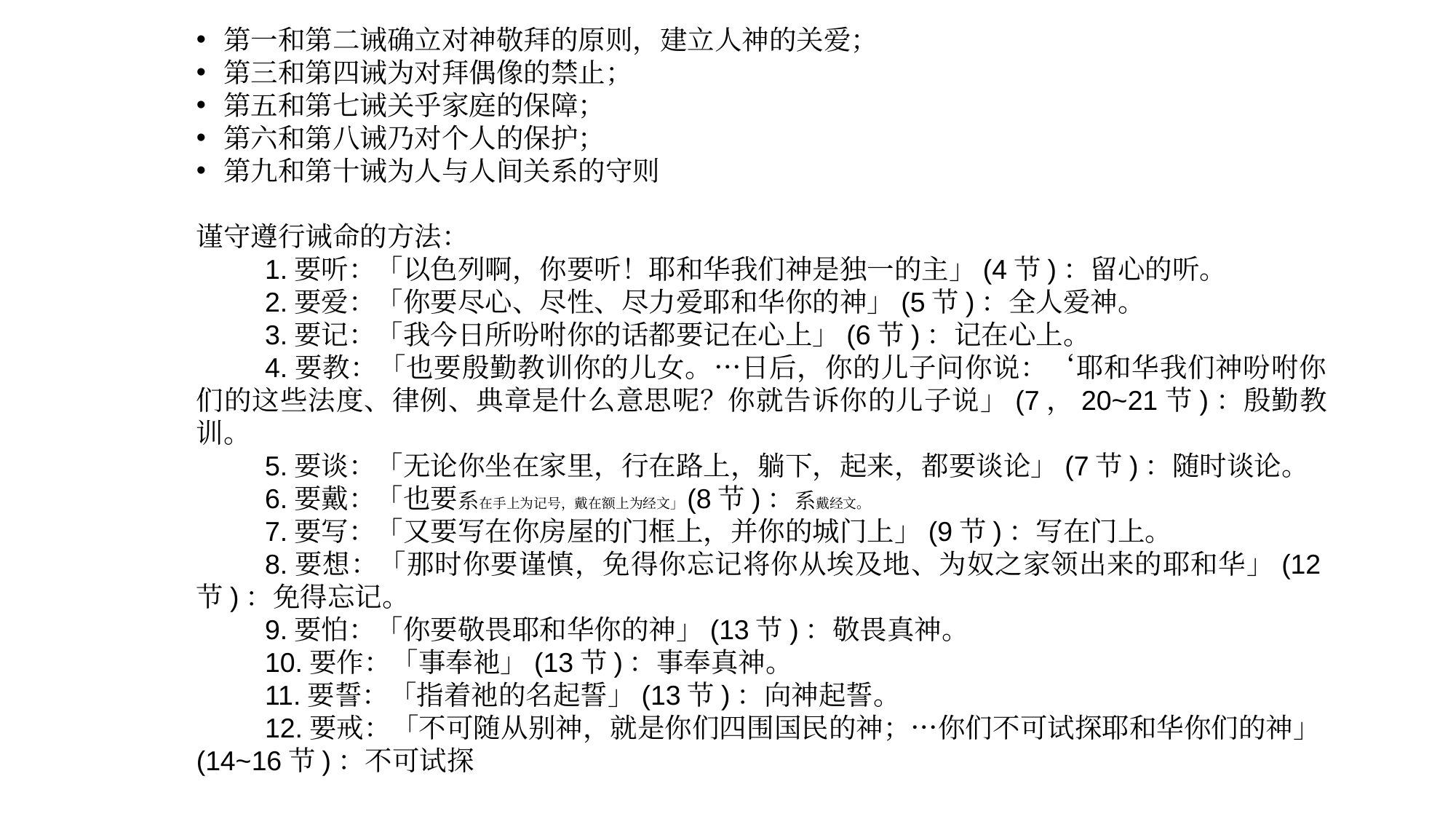

第一和第二诫确立对神敬拜的原则，建立人神的关爱；
第三和第四诫为对拜偶像的禁止；
第五和第七诫关乎家庭的保障；
第六和第八诫乃对个人的保护；
第九和第十诫为人与人间关系的守则

谨守遵行诫命的方法：
         1.要听：「以色列啊，你要听！耶和华我们神是独一的主」(4节)：留心的听。
         2.要爱：「你要尽心、尽性、尽力爱耶和华你的神」(5节)：全人爱神。
         3.要记：「我今日所吩咐你的话都要记在心上」(6节)：记在心上。
         4.要教：「也要殷勤教训你的儿女。…日后，你的儿子问你说：‘耶和华我们神吩咐你们的这些法度、律例、典章是什么意思呢？你就告诉你的儿子说」(7，20~21节)：殷勤教训。
         5.要谈：「无论你坐在家里，行在路上，躺下，起来，都要谈论」(7节)：随时谈论。
         6.要戴：「也要系在手上为记号，戴在额上为经文」(8节)：系戴经文。
         7.要写：「又要写在你房屋的门框上，并你的城门上」(9节)：写在门上。
         8.要想：「那时你要谨慎，免得你忘记将你从埃及地、为奴之家领出来的耶和华」(12节)：免得忘记。
         9.要怕：「你要敬畏耶和华你的神」(13节)：敬畏真神。
         10.要作：「事奉祂」(13节)：事奉真神。
         11.要誓：「指着祂的名起誓」(13节)：向神起誓。
         12.要戒：「不可随从别神，就是你们四围国民的神；…你们不可试探耶和华你们的神」(14~16节)：不可试探